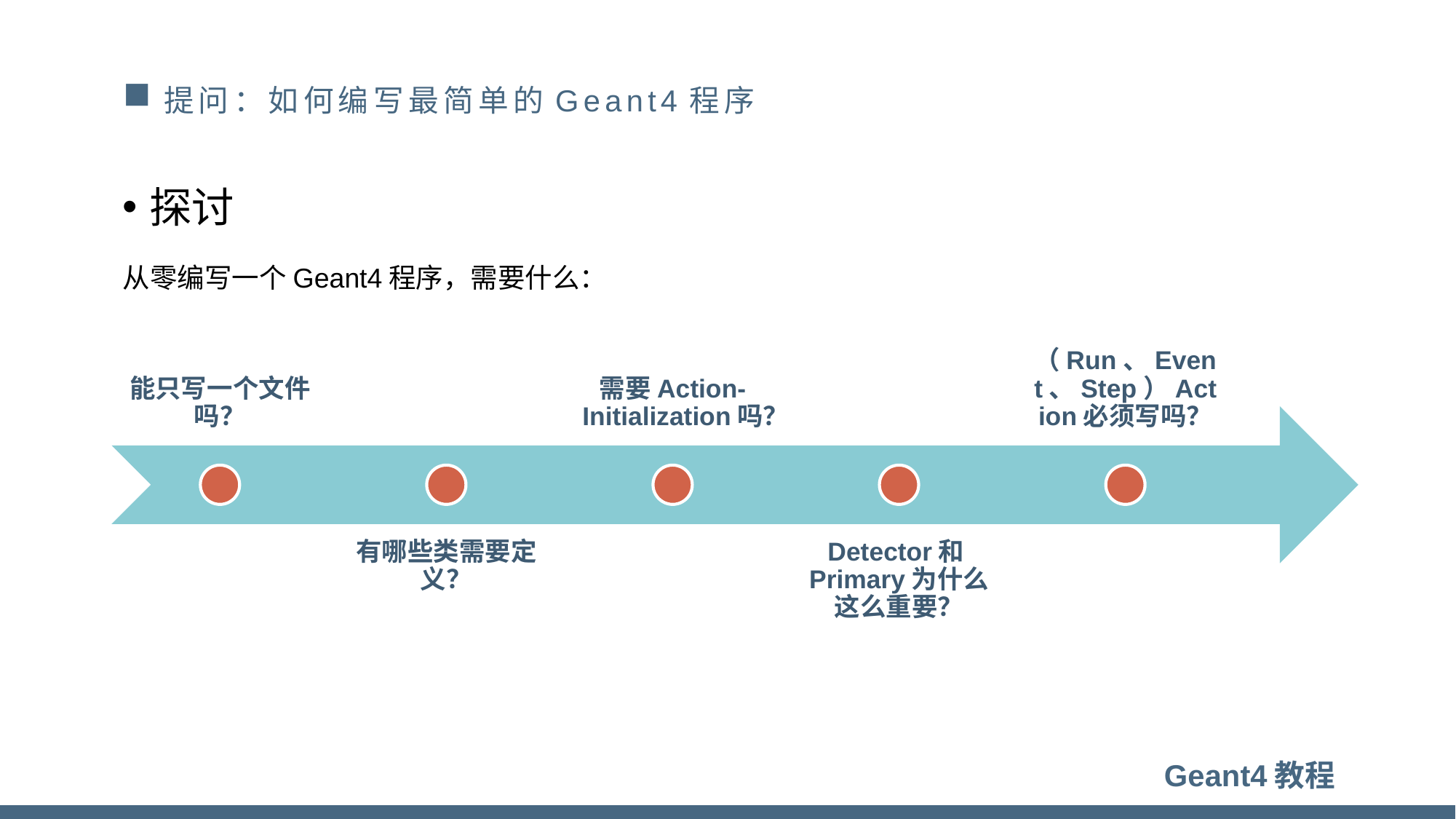

https://www.ypppt.com/
# 提问：如何编写最简单的Geant4程序

探讨

从零编写一个Geant4程序，需要什么：
能只写一个文件吗？
有哪些类需要定义？
需要Action-Initialization吗？
Detector和Primary为什么这么重要？
（Run、Event、Step）Action必须写吗？